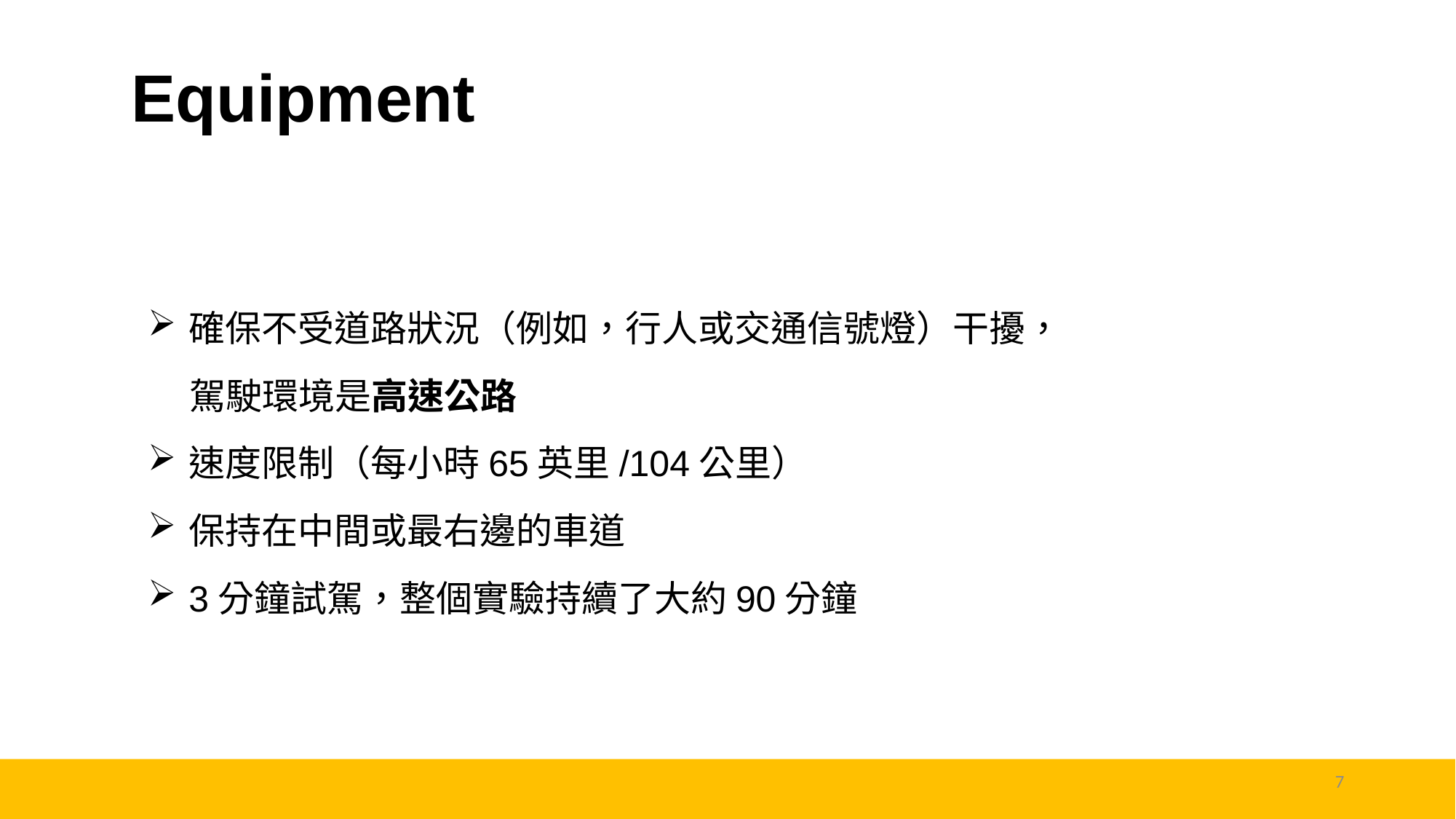

# Equipment

確保不受道路狀況（例如，行人或交通信號燈）干擾，
    駕駛環境是高速公路
速度限制（每小時65英里/104公里）
保持在中間或最右邊的車道
3分鐘試駕，整個實驗持續了大約90分鐘

7